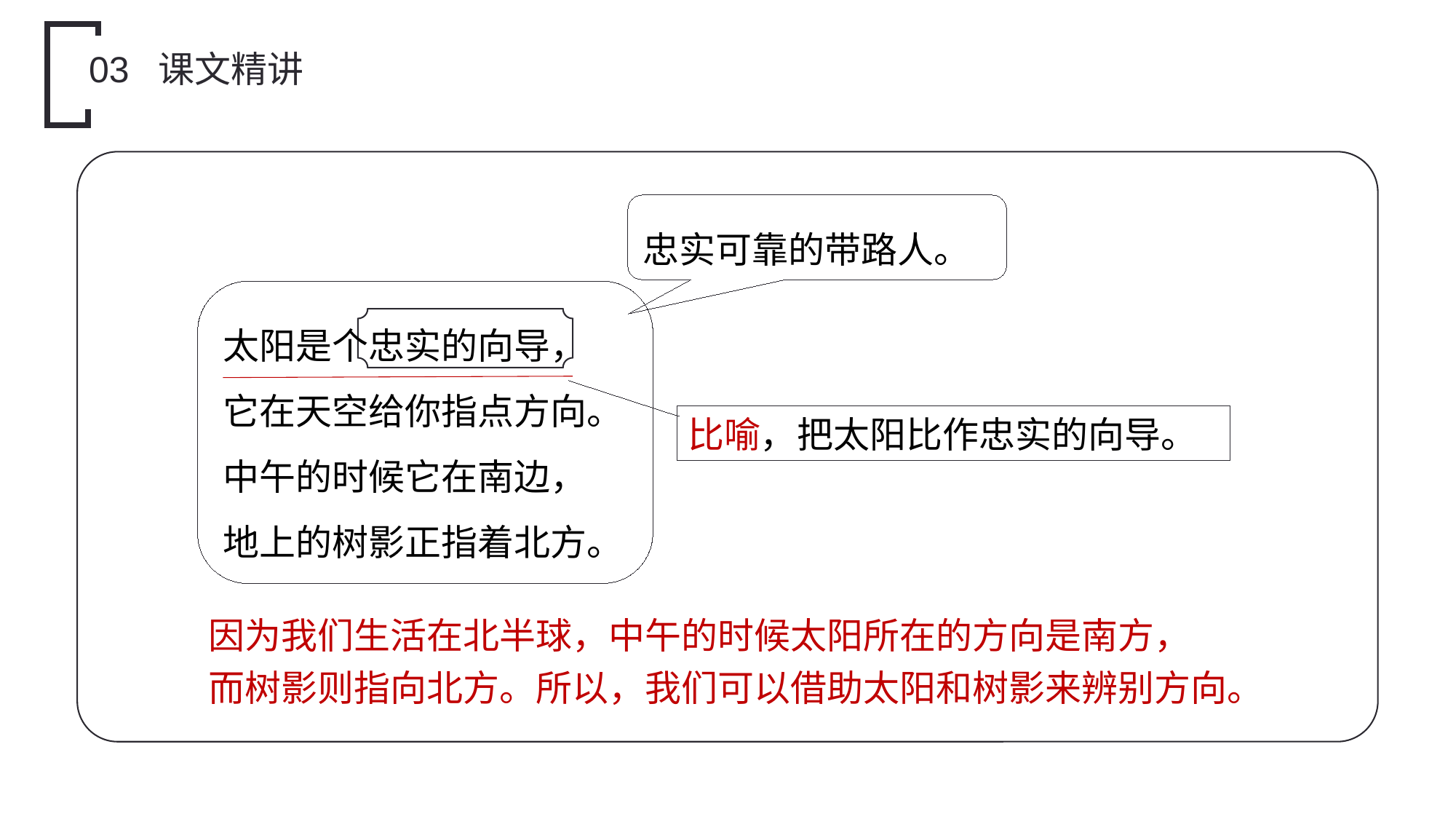

03  课文精讲
忠实可靠的带路人。
太阳是个忠实的向导，
它在天空给你指点方向。
中午的时候它在南边，
地上的树影正指着北方。

比喻，把太阳比作忠实的向导。
因为我们生活在北半球，中午的时候太阳所在的方向是南方，
而树影则指向北方。所以，我们可以借助太阳和树影来辨别方向。